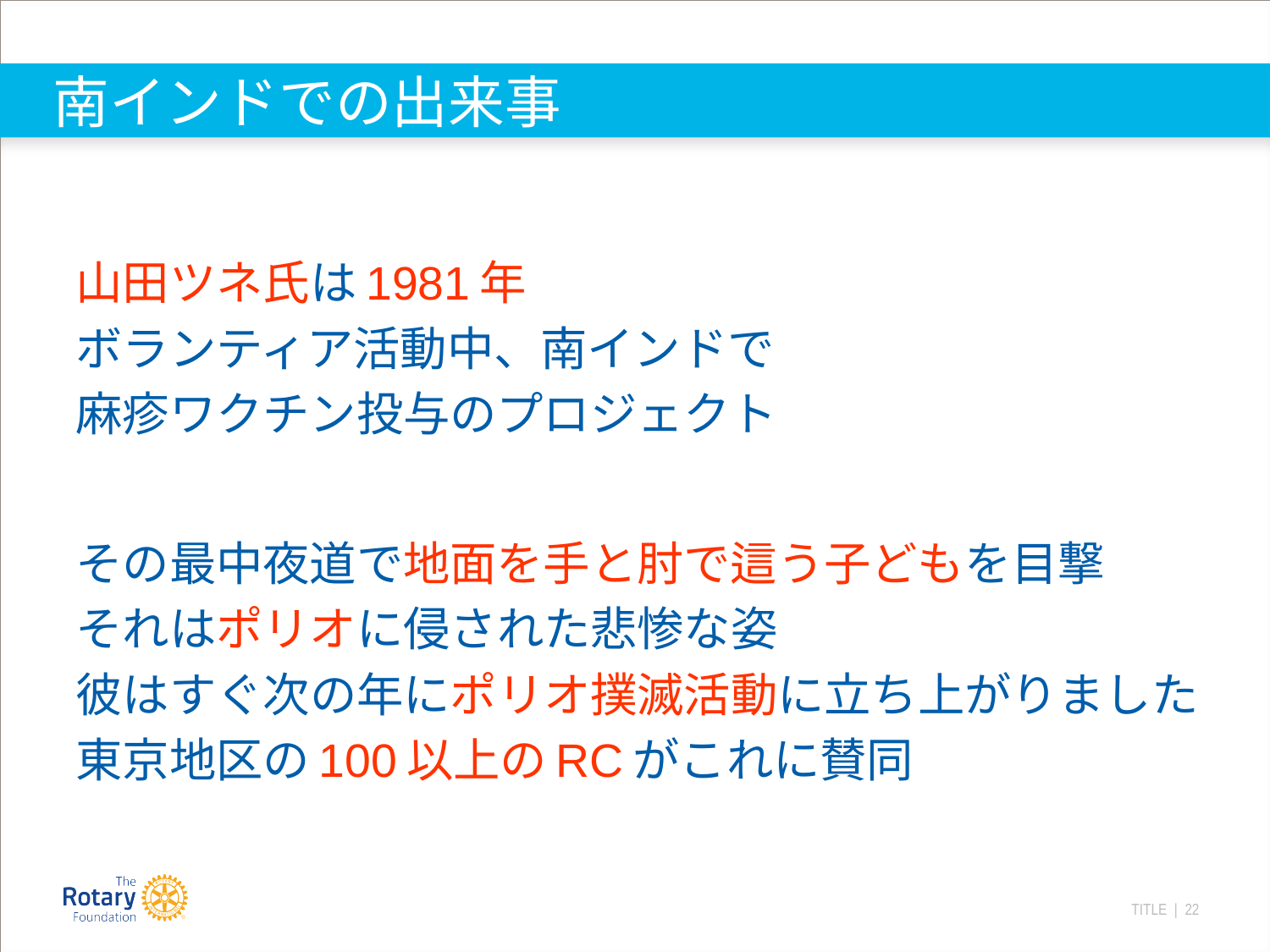

南インドでの出来事

山田ツネ氏は1981年
ボランティア活動中、南インドで
麻疹ワクチン投与のプロジェクト

その最中夜道で地面を手と肘で這う子どもを目撃
それはポリオに侵された悲惨な姿
彼はすぐ次の年にポリオ撲滅活動に立ち上がりました
東京地区の100以上のRCがこれに賛同